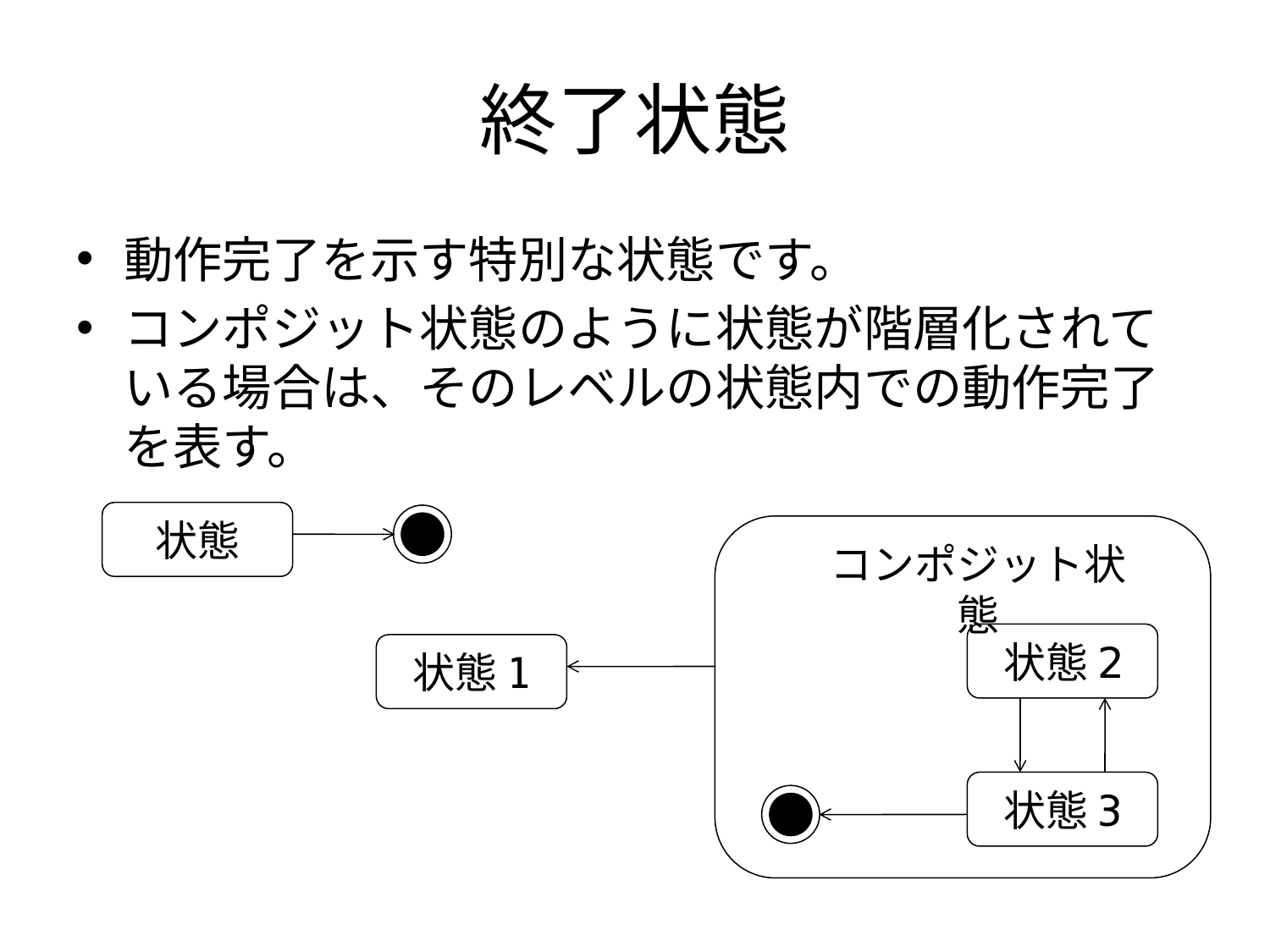

# 終了状態
動作完了を示す特別な状態です。
コンポジット状態のように状態が階層化されている場合は、そのレベルの状態内での動作完了を表す。
状態

コンポジット状態

状態2
状態1

状態3